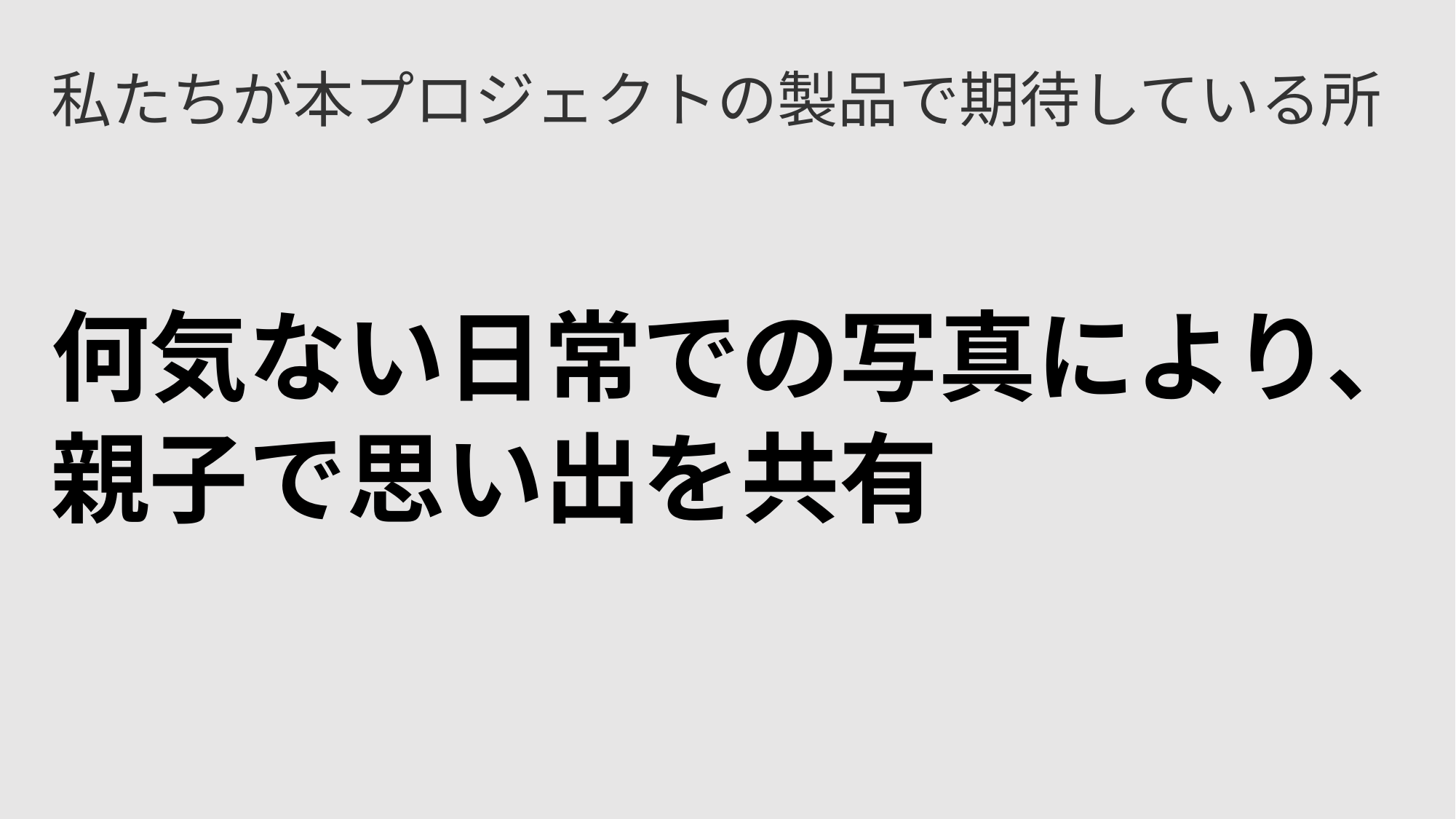

私たちが本プロジェクトの製品で期待している所

何気ない日常での写真により、
親子で思い出を共有